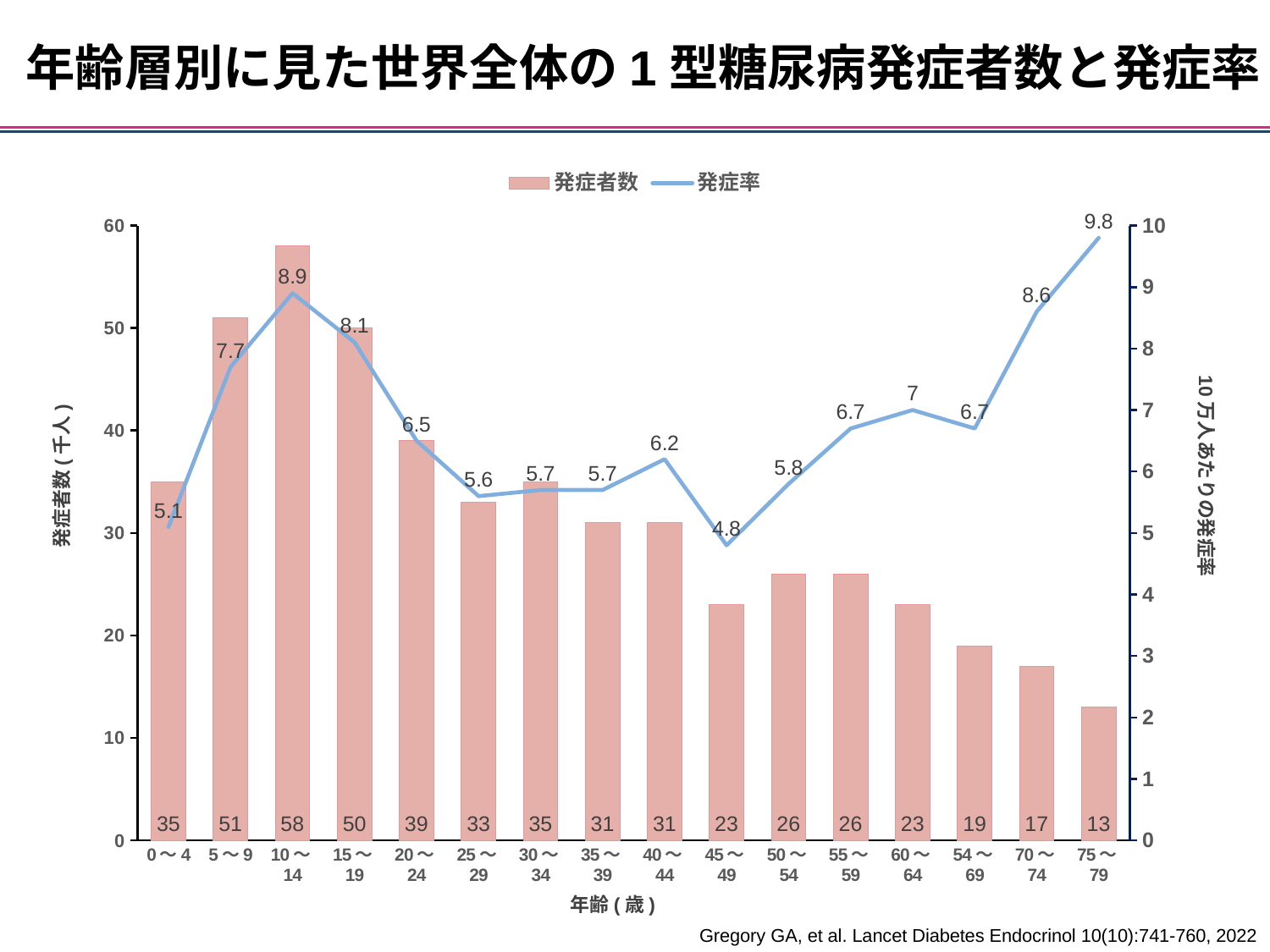

年齢層別に見た世界全体の1型糖尿病発症者数と発症率

### Chart

| Category | 発症者数 | 発症率 |
|---|---|---|
| 0～4 | 35.0 | 5.1 |
| 5～9 | 51.0 | 7.7 |
| 10～14 | 58.0 | 8.9 |
| 15～19 | 50.0 | 8.1 |
| 20～24 | 39.0 | 6.5 |
| 25～29 | 33.0 | 5.6 |
| 30～34 | 35.0 | 5.7 |
| 35～39 | 31.0 | 5.7 |
| 40～44 | 31.0 | 6.2 |
| 45～49 | 23.0 | 4.8 |
| 50～54 | 26.0 | 5.8 |
| 55～59 | 26.0 | 6.7 |
| 60～64 | 23.0 | 7.0 |
| 54～69 | 19.0 | 6.7 |
| 70～74 | 17.0 | 8.6 |
| 75～79 | 13.0 | 9.8 |
発症者数(千人)
10万人あたりの発症率
年齢(歳)
Gregory GA, et al. Lancet Diabetes Endocrinol 10(10):741-760, 2022